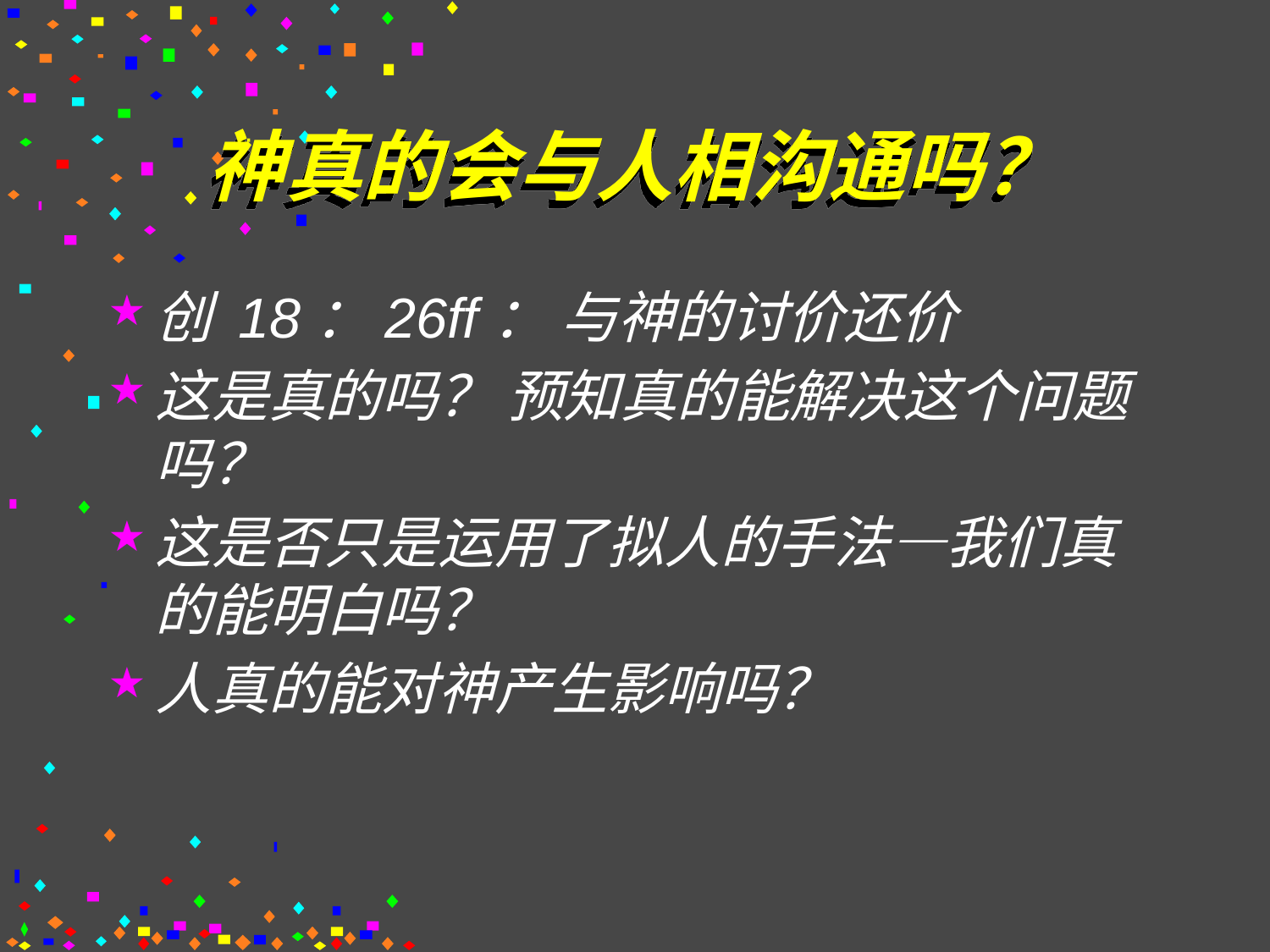

# 神真的会与人相沟通吗？
创 18：26ff： 与神的讨价还价
这是真的吗？ 预知真的能解决这个问题吗？
这是否只是运用了拟人的手法—我们真的能明白吗？
人真的能对神产生影响吗？